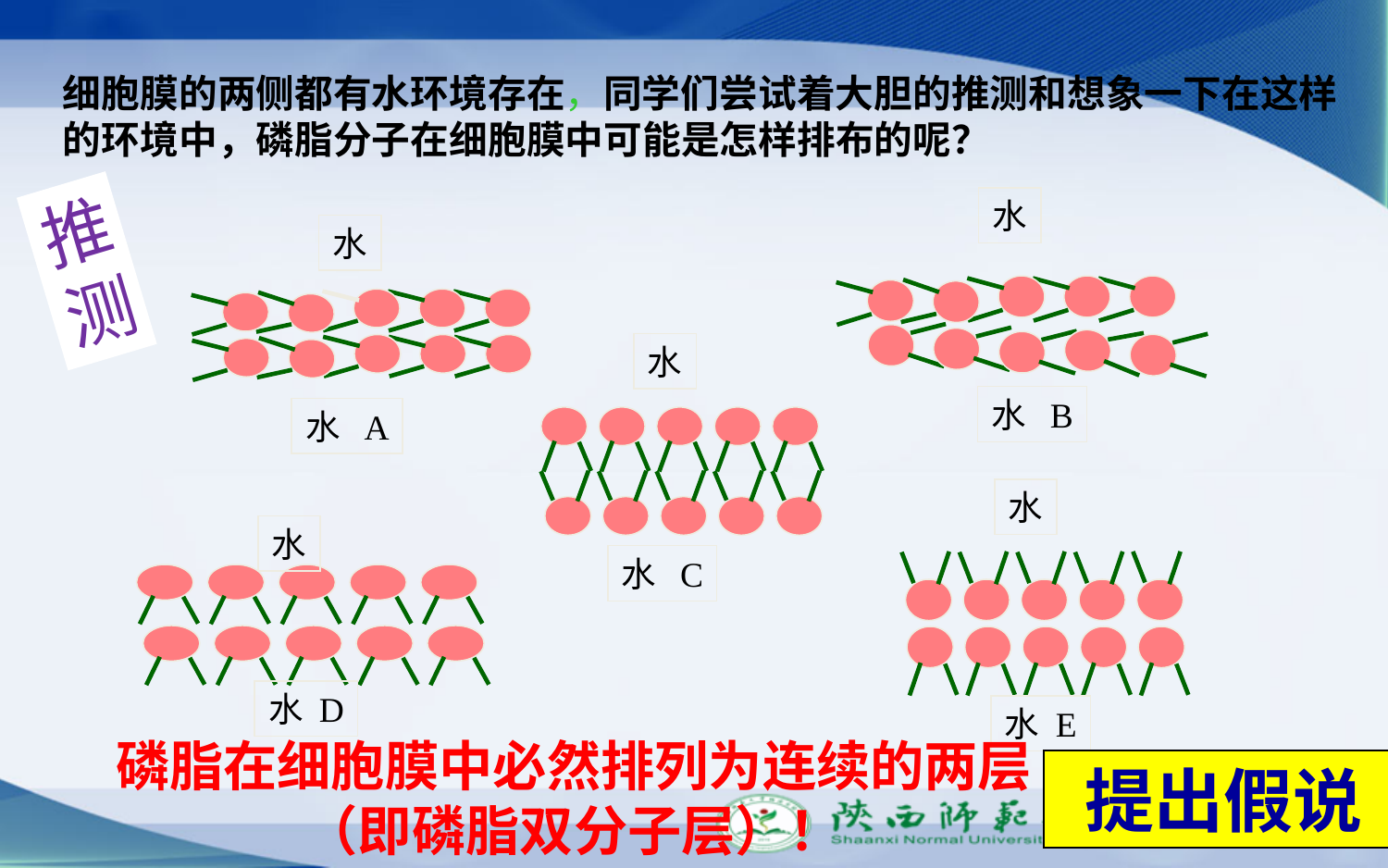

细胞膜的两侧都有水环境存在，同学们尝试着大胆的推测和想象一下在这样的环境中，磷脂分子在细胞膜中可能是怎样排布的呢？
推测
水

水  B
水

水  A
水

水  C
水

水 E
水

水 D
磷脂在细胞膜中必然排列为连续的两层（即磷脂双分子层）！
提出假说